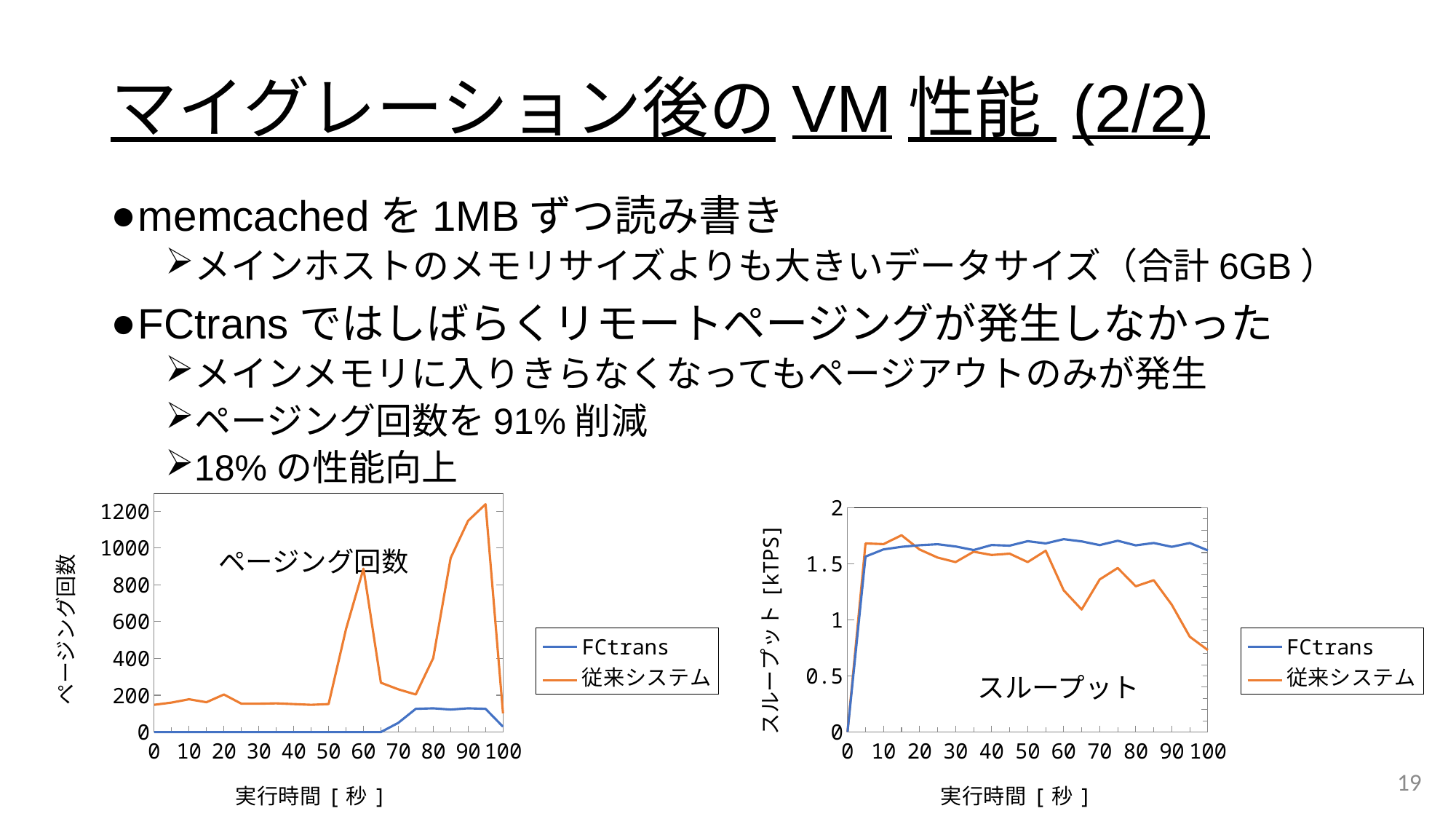

# マイグレーション後のVM性能 (2/2)
memcachedを1MBずつ読み書き
メインホストのメモリサイズよりも大きいデータサイズ（合計6GB）
FCtransではしばらくリモートページングが発生しなかった
メインメモリに入りきらなくなってもページアウトのみが発生
ページング回数を91%削減
18%の性能向上

### Chart

| Category | FCtrans | 従来システム |
|---|---|---|

### Chart

| Category | FCtrans | 従来システム |
|---|---|---|
ページング回数
スループット
19